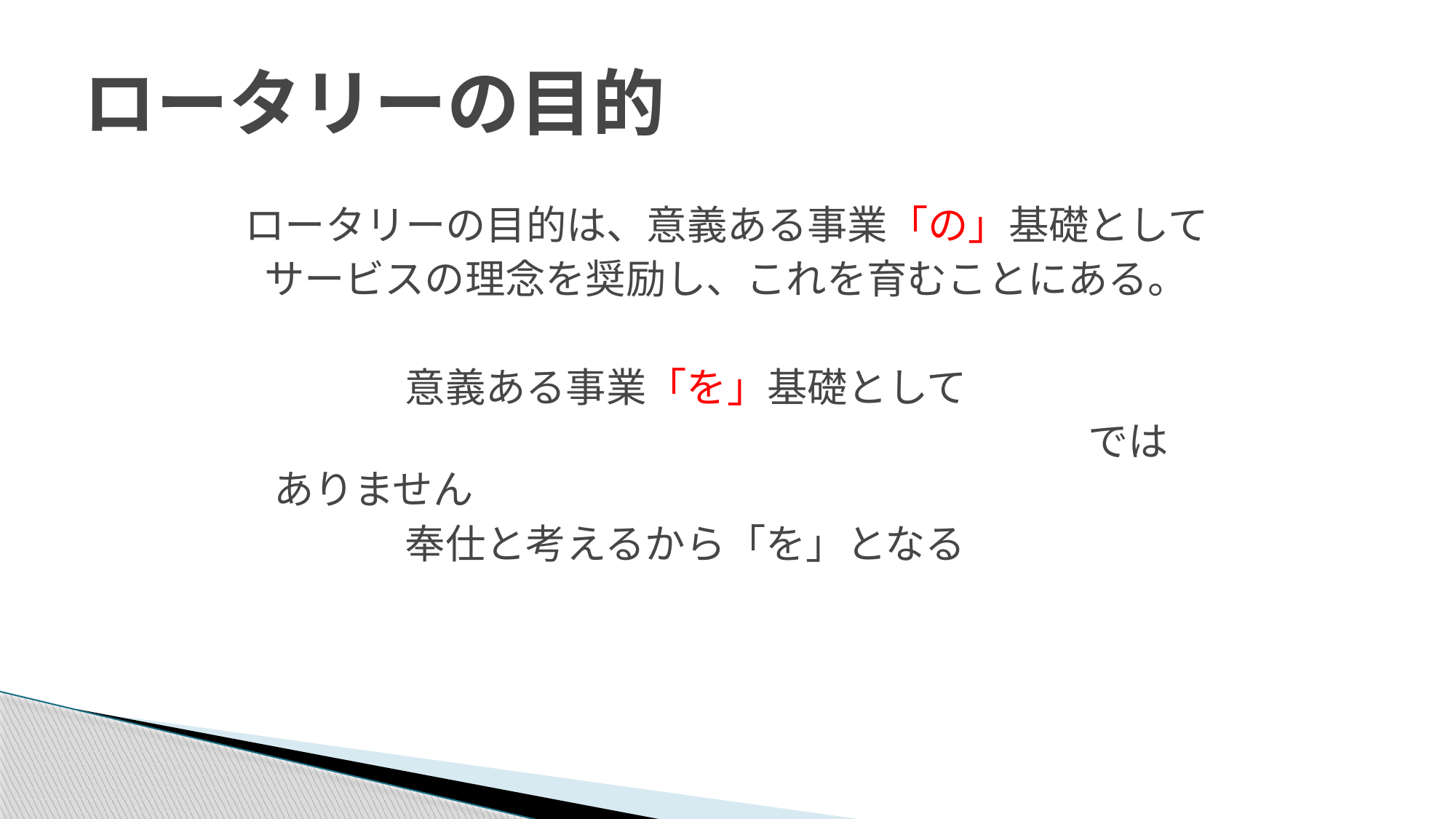

# ロータリーの目的
ロータリーの目的は、意義ある事業「の」基礎として
サービスの理念を奨励し、これを育むことにある。

　　　　意義ある事業「を」基礎として
　　　　　　　　　　　　　　　　　　　　　ではありません
　　　　奉仕と考えるから「を」となる